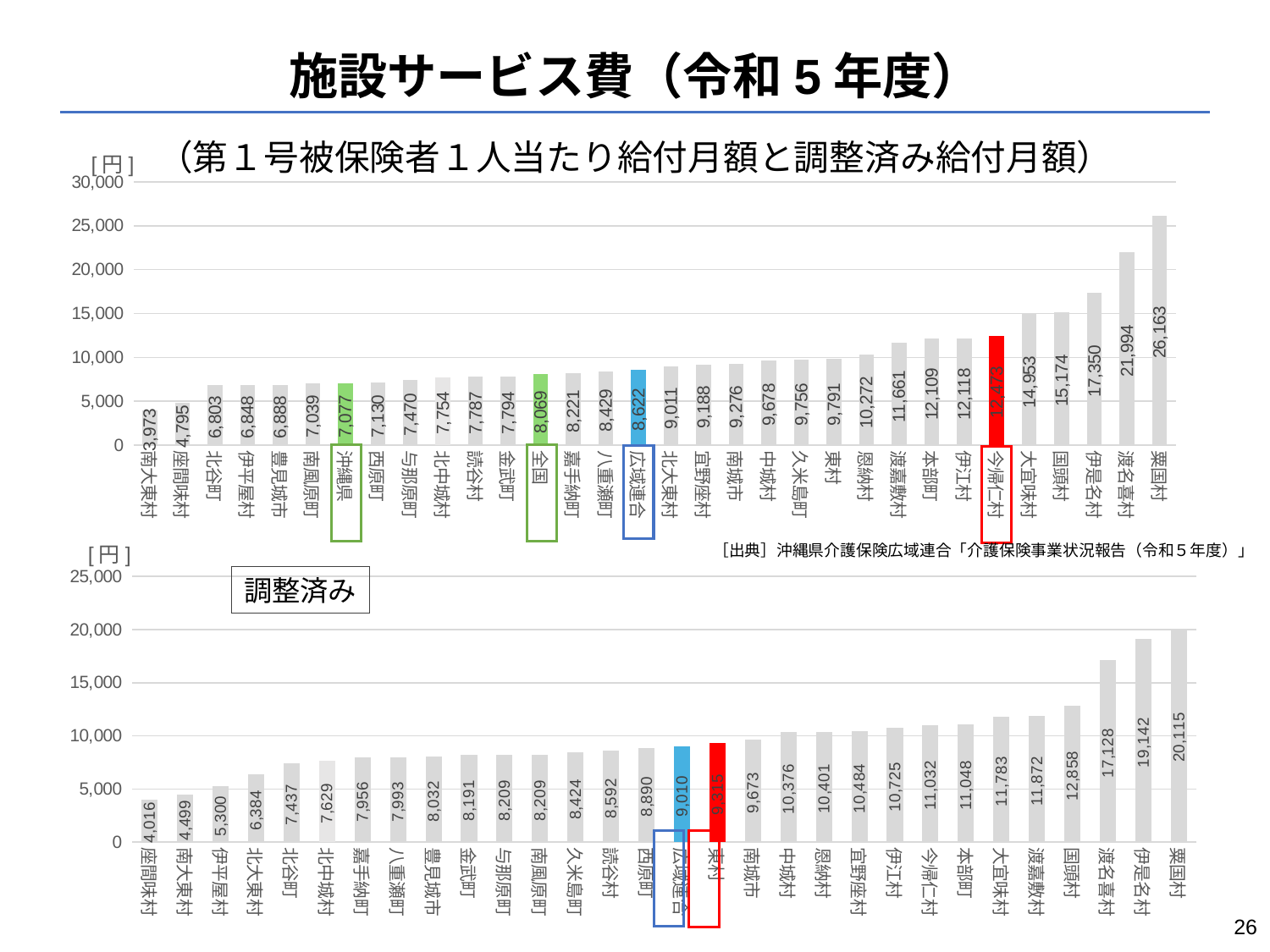

# 施設サービス費（令和5年度）
（第１号被保険者１人当たり給付月額と調整済み給付月額）
[円]

### Chart

| Category |  |
|---|---|
| 南大東村 | 3972.8545548654242 |
| 座間味村 | 4794.804611650486 |
| 北谷町 | 6802.517304263251 |
| 伊平屋村 | 6847.691815856778 |
| 豊見城市 | 6888.327035931866 |
| 南風原町 | 7038.624871920981 |
| 沖縄県 | 7077.367250286069 |
| 西原町 | 7130.047455201349 |
| 与那原町 | 7469.745941496286 |
| 北中城村 | 7754.015478461294 |
| 読谷村 | 7786.999393100147 |
| 金武町 | 7793.948359494223 |
| 全国 | 8068.802430525668 |
| 嘉手納町 | 8220.554804127843 |
| 八重瀬町 | 8429.41087114009 |
| 広域連合 | 8621.555134881539 |
| 北大東村 | 9010.81862745098 |
| 宜野座村 | 9187.751316655695 |
| 南城市 | 9276.08617526143 |
| 中城村 | 9677.906628460207 |
| 久米島町 | 9755.522778245024 |
| 東村 | 9791.487860394538 |
| 恩納村 | 10272.073807812125 |
| 渡嘉敷村 | 11661.150793650793 |
| 本部町 | 12108.583504020635 |
| 伊江村 | 12118.451217058942 |
| 今帰仁村 | 12473.281618102914 |
| 大宜味村 | 14953.069560378408 |
| 国頭村 | 15173.884705195564 |
| 伊是名村 | 17350.204697986577 |
| 渡名喜村 | 21993.76595744681 |
| 粟国村 | 26162.761494252874 |

［出典］沖縄県介護保険広域連合「介護保険事業状況報告（令和５年度）」
[円]

### Chart

| Category |  |
|---|---|
| 座間味村 | 4015.992085802701 |
| 南大東村 | 4498.624811501717 |
| 伊平屋村 | 5300.476731458276 |
| 北大東村 | 6383.927502996963 |
| 北谷町 | 7437.391593203971 |
| 北中城村 | 7629.069356734672 |
| 嘉手納町 | 7956.425627394325 |
| 八重瀬町 | 7992.745071502148 |
| 豊見城市 | 8031.998628318042 |
| 金武町 | 8190.964873901461 |
| 与那原町 | 8208.599296720107 |
| 南風原町 | 8208.851120957543 |
| 久米島町 | 8423.680548650176 |
| 読谷村 | 8591.7830485542 |
| 西原町 | 8890.475447591747 |
| 広域連合 | 9009.734238218316 |
| 東村 | 9315.04351707144 |
| 南城市 | 9673.31561027998 |
| 中城村 | 10375.864211468775 |
| 恩納村 | 10400.59484866952 |
| 宜野座村 | 10483.924019126787 |
| 伊江村 | 10725.277011754573 |
| 今帰仁村 | 11031.909787054257 |
| 本部町 | 11048.22030575559 |
| 大宜味村 | 11783.476945780867 |
| 渡嘉敷村 | 11871.647299983182 |
| 国頭村 | 12858.126519639169 |
| 渡名喜村 | 17127.568879957078 |
| 伊是名村 | 19141.923184460833 |
| 粟国村 | 20114.852976641494 |
調整済み

26